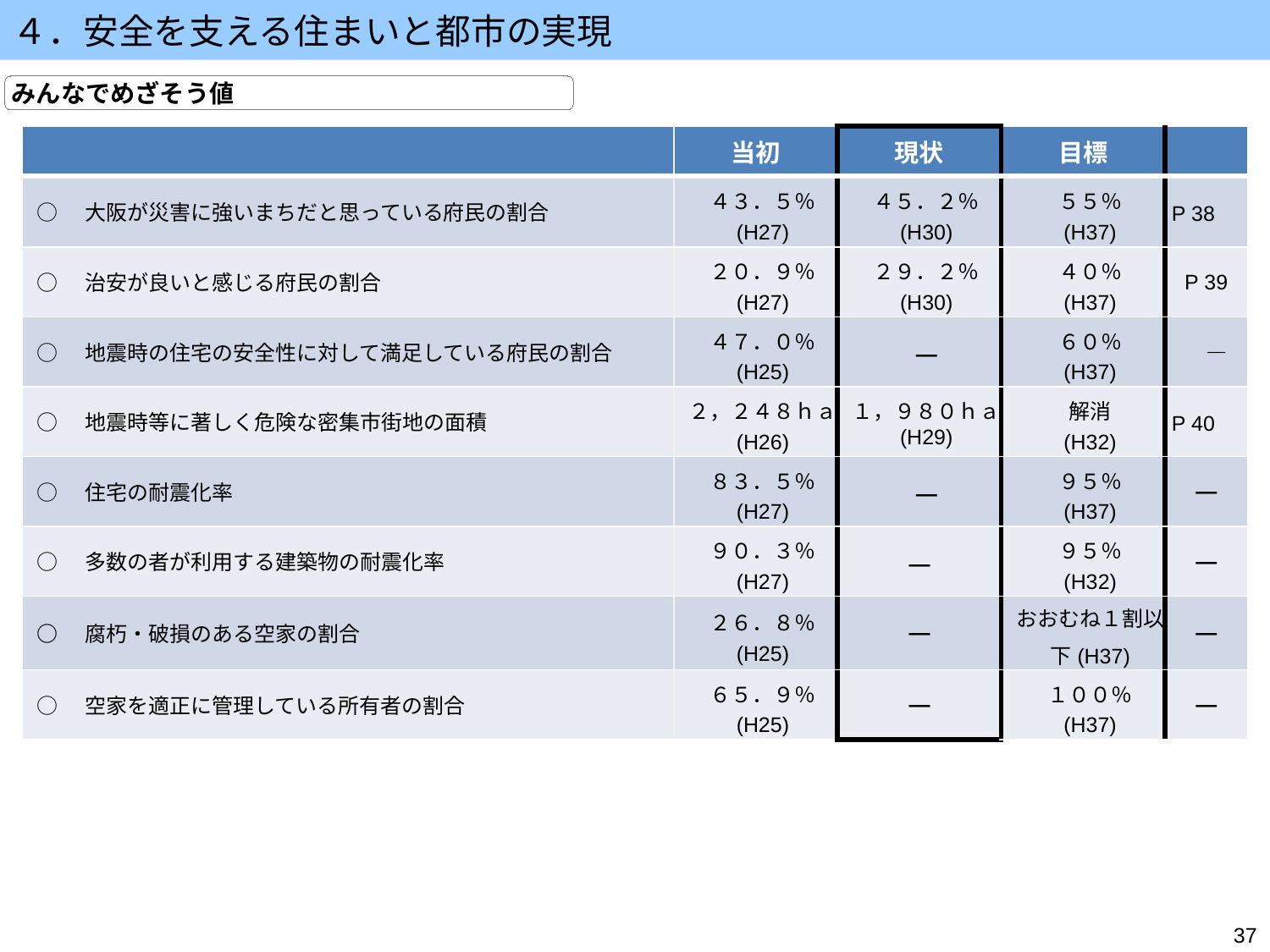

４．安全を支える住まいと都市の実現
みんなでめざそう値
|  | 当初 | 現状 | 目標 |  |
| --- | --- | --- | --- | --- |
| ○　大阪が災害に強いまちだと思っている府民の割合 | ４３．５％ (H27) | ４５．２％ (H30) | ５５％ (H37) | P 38 |
| ○　治安が良いと感じる府民の割合 | ２０．９％ (H27) | ２９．２％ (H30) | ４０％ (H37) | P 39 |
| ○　地震時の住宅の安全性に対して満足している府民の割合 | ４７．０％ (H25) | ― | ６０％ (H37) | ― |
| ○　地震時等に著しく危険な密集市街地の面積 | ２，２４８ｈａ (H26) | １，９８０ｈａ (H29) | 解消 (H32) | P 40 |
| ○　住宅の耐震化率 | ８３．５％ (H27) | ― | ９５％ (H37) | ― |
| ○　多数の者が利用する建築物の耐震化率 | ９０．３％ (H27) | ― | ９５％ (H32) | ― |
| ○　腐朽・破損のある空家の割合 | ２６．８％ (H25) | ― | おおむね１割以下(H37) | ― |
| ○　空家を適正に管理している所有者の割合 | ６５．９％ (H25) | ― | １００％ (H37) | ― |
37